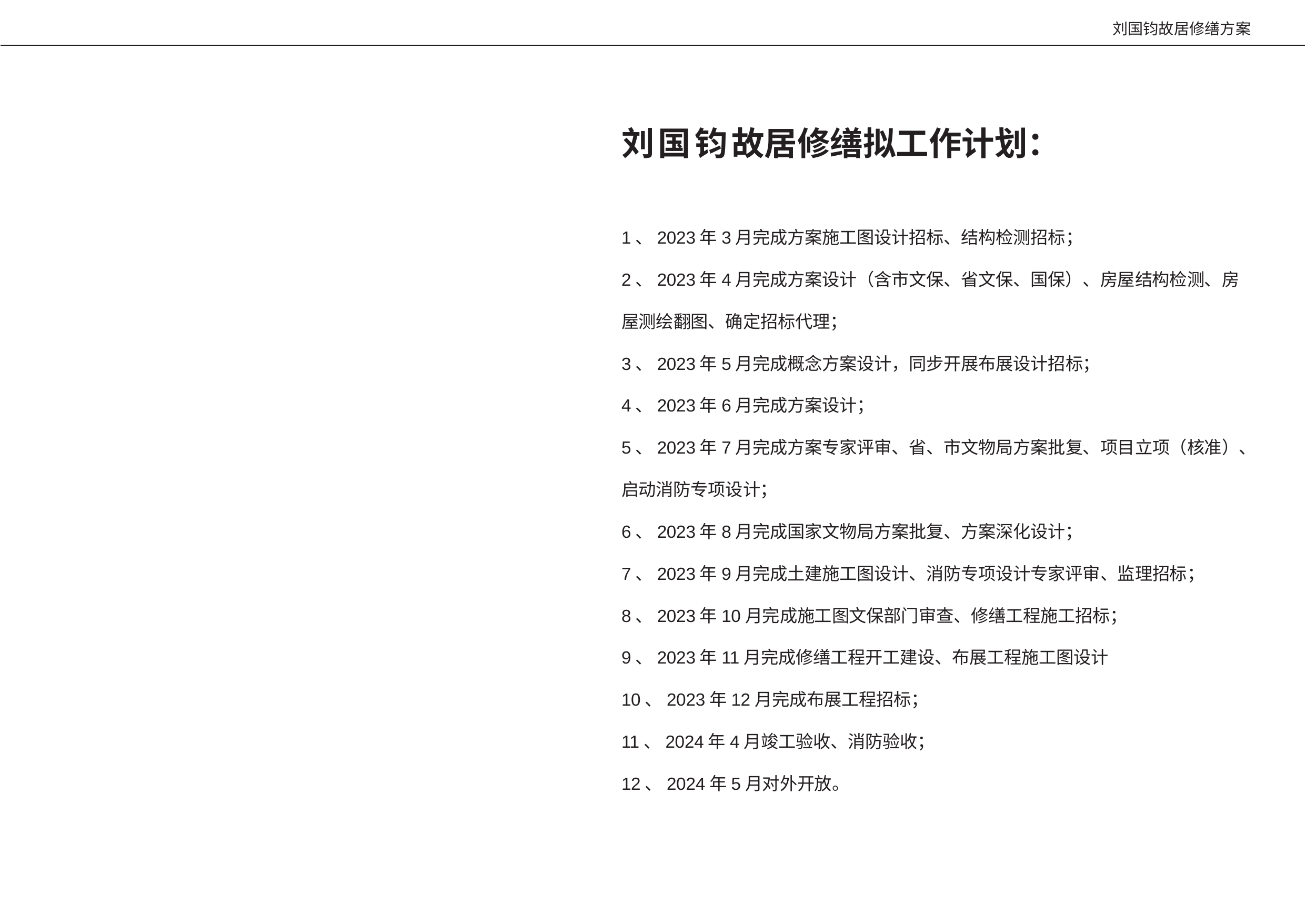

刘国钧故居修缮方案
# 刘国钧故居修缮拟工作计划：

1、2023年3月完成方案施工图设计招标、结构检测招标；
2、2023年4月完成方案设计（含市文保、省文保、国保）、房屋结构检测、房屋测绘翻图、确定招标代理；
3、2023年5月完成概念方案设计，同步开展布展设计招标；
4、2023年6月完成方案设计；
5、2023年7月完成方案专家评审、省、市文物局方案批复、项目立项（核准）、启动消防专项设计；
6、2023年8月完成国家文物局方案批复、方案深化设计；
7、2023年9月完成土建施工图设计、消防专项设计专家评审、监理招标；
8、2023年10月完成施工图文保部门审查、修缮工程施工招标；
9、2023年11月完成修缮工程开工建设、布展工程施工图设计
10、2023年12月完成布展工程招标；
11、2024年4月竣工验收、消防验收；
12、2024年5月对外开放。